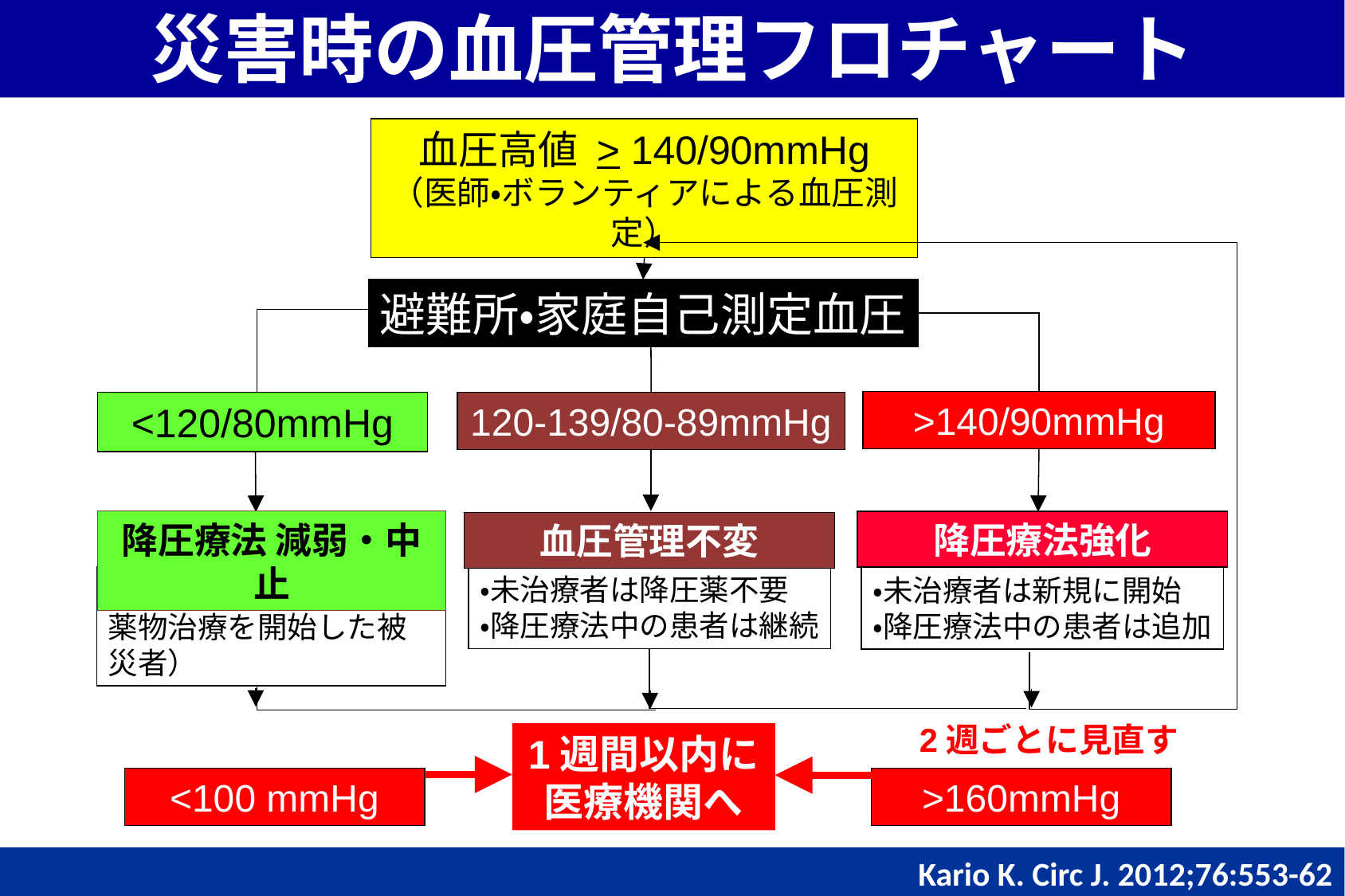

災害時の血圧管理フロチャート
血圧高値 > 140/90mmHg
（医師・ボランティアによる血圧測定）

避難所・家庭自己測定血圧
>140/90mmHg
<120/80mmHg
120-139/80-89mmHg
降圧療法 減弱・中止
降圧療法強化
血圧管理不変
・未治療者は降圧薬不要
・降圧療法中の患者は継続
・未治療者は新規に開始
・降圧療法中の患者は追加
（特に震災後に新規に薬物治療を開始した被災者）

2週ごとに見直す
1週間以内に
医療機関へ
<100 mmHg
>160mmHg
Kario K. Circ J. 2012;76:553-62